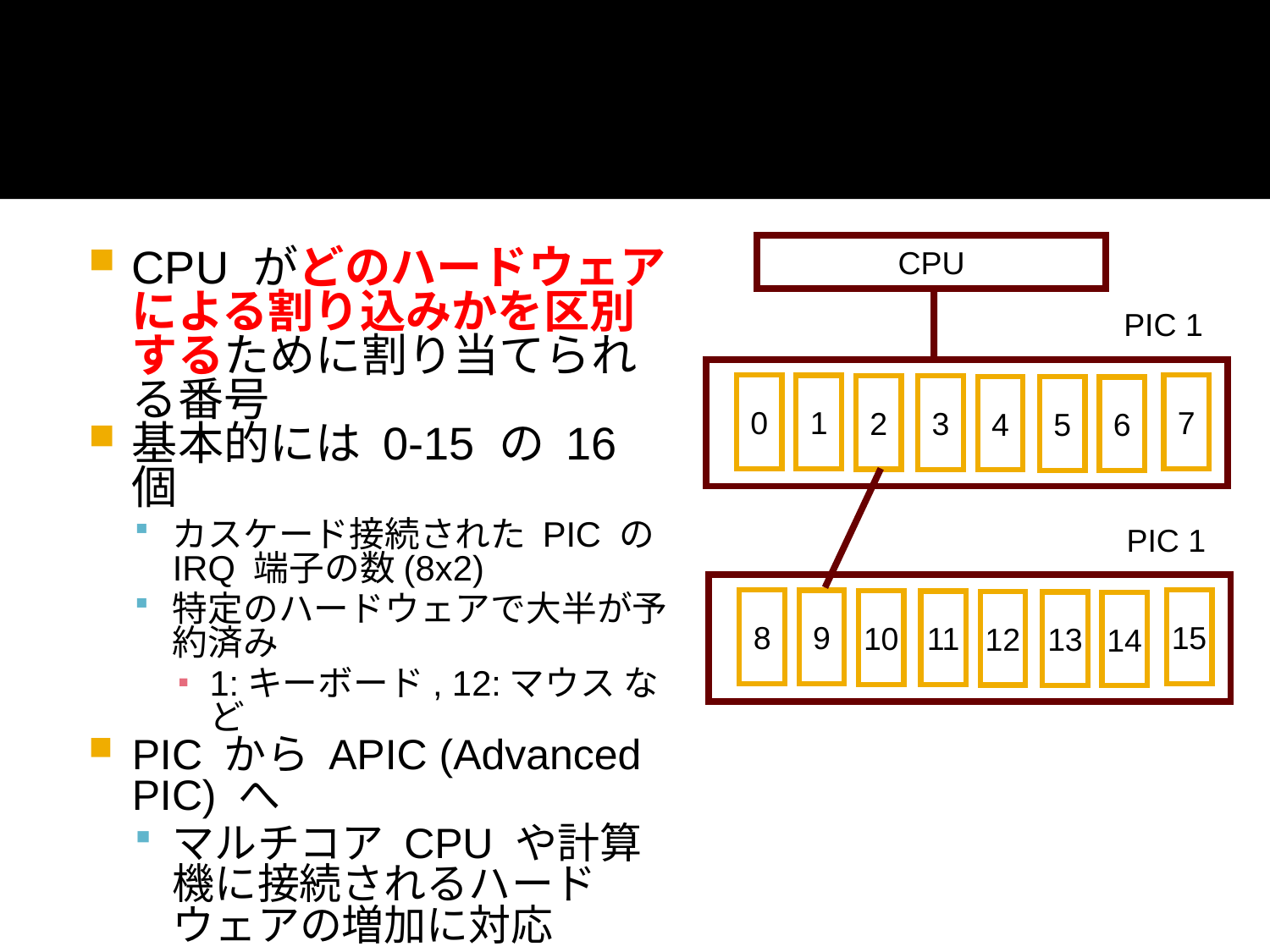

IRQ 番号
CPU
CPU がどのハードウェアによる割り込みかを区別するために割り当てられる番号
基本的には 0-15 の 16 個
カスケード接続された PIC の IRQ 端子の数(8x2)
特定のハードウェアで大半が予約済み
1:キーボード, 12:マウス など
PIC から APIC (Advanced PIC) へ
マルチコア CPU や計算機に接続されるハードウェアの増加に対応

PIC 1

0
7
1
2
3
4
5
6

PIC 1

8
15
9
10
11
12
13
14